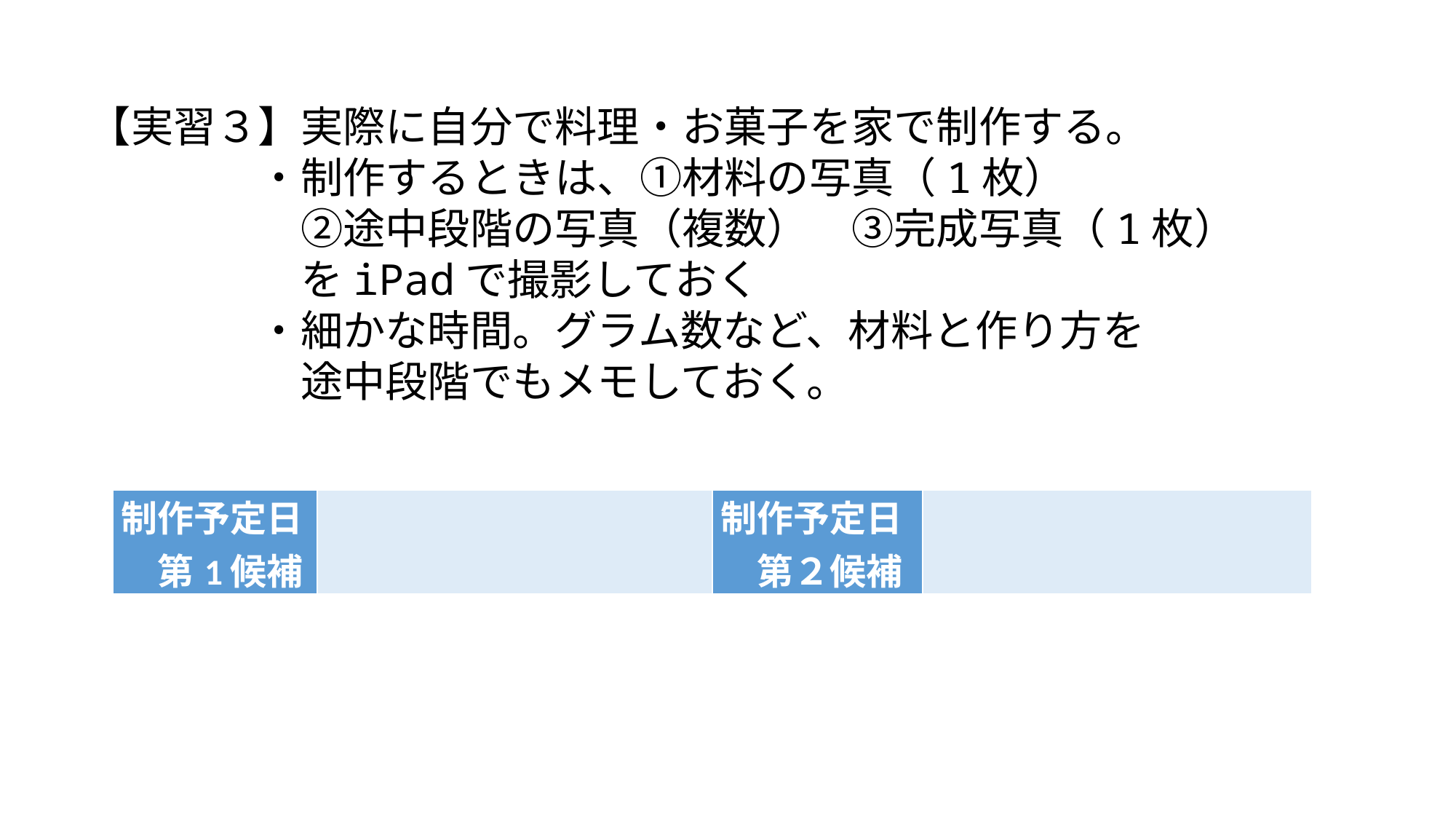

【実習３】実際に自分で料理・お菓子を家で制作する。
　　　　・制作するときは、①材料の写真（1枚）
　　　　　②途中段階の写真（複数）　③完成写真（1枚）
　　　　　をiPadで撮影しておく
　　　　・細かな時間。グラム数など、材料と作り方を
　　　　　途中段階でもメモしておく。
| 制作予定日 　第1候補 |  | 制作予定日 　第２候補 |  |
| --- | --- | --- | --- |